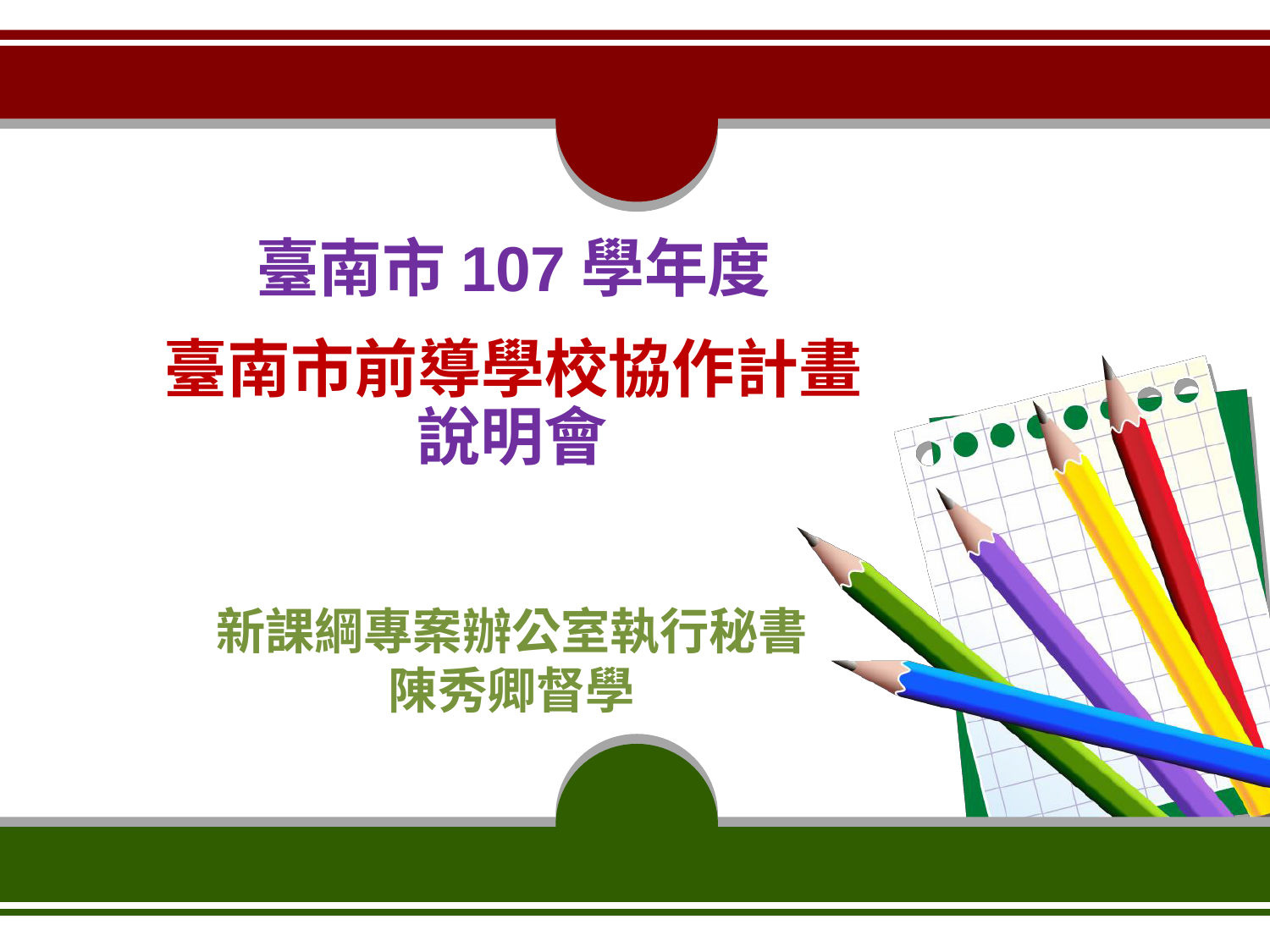

臺南市107學年度

臺南市前導學校協作計畫
說明會
新課綱專案辦公室執行秘書
陳秀卿督學